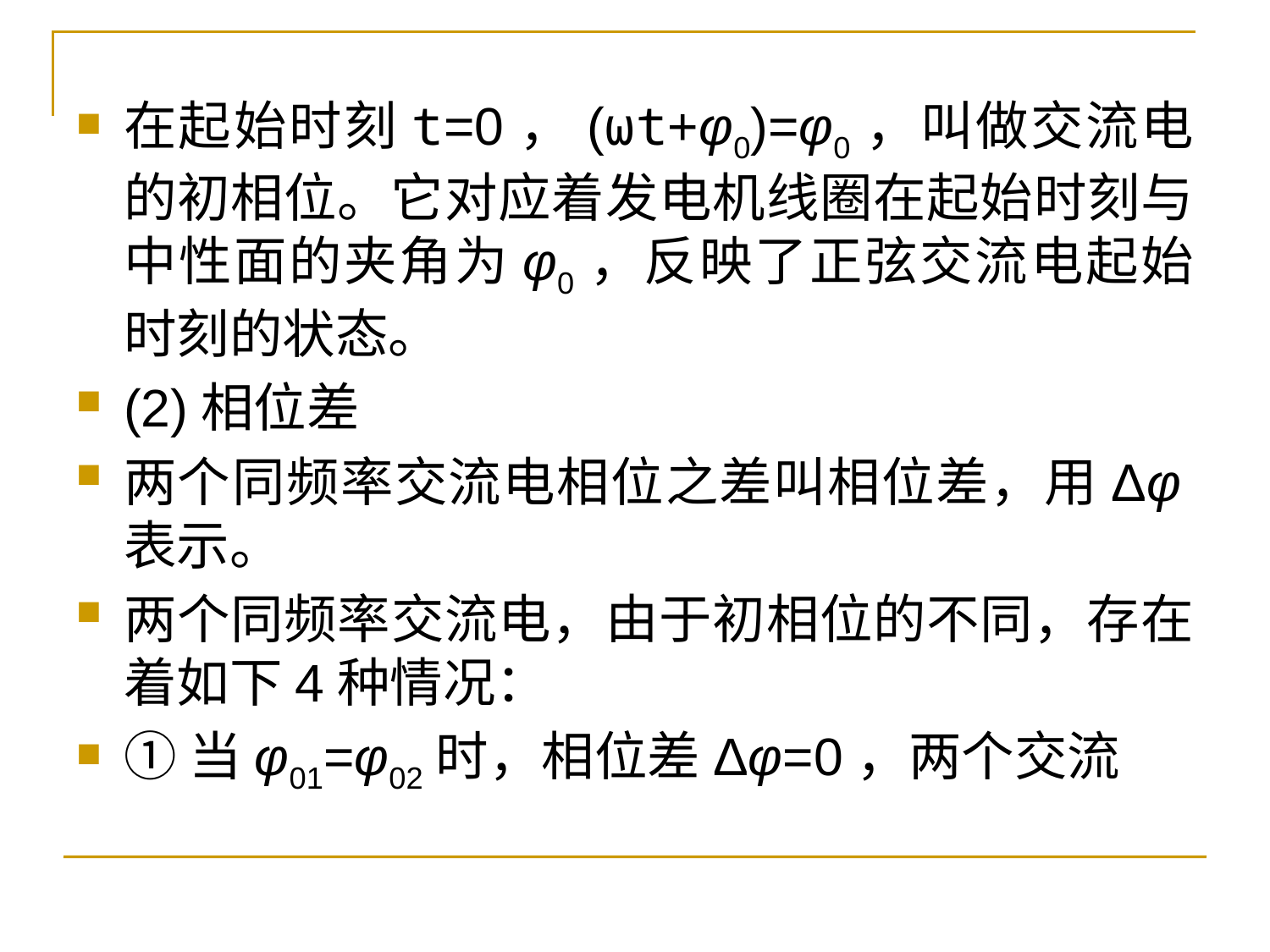

在起始时刻t=0，(ωt+φ0)=φ0，叫做交流电的初相位。它对应着发电机线圈在起始时刻与中性面的夹角为φ0，反映了正弦交流电起始时刻的状态。
(2)相位差
两个同频率交流电相位之差叫相位差，用Δφ表示。
两个同频率交流电，由于初相位的不同，存在着如下4种情况：
①当φ01=φ02时，相位差Δφ=0，两个交流